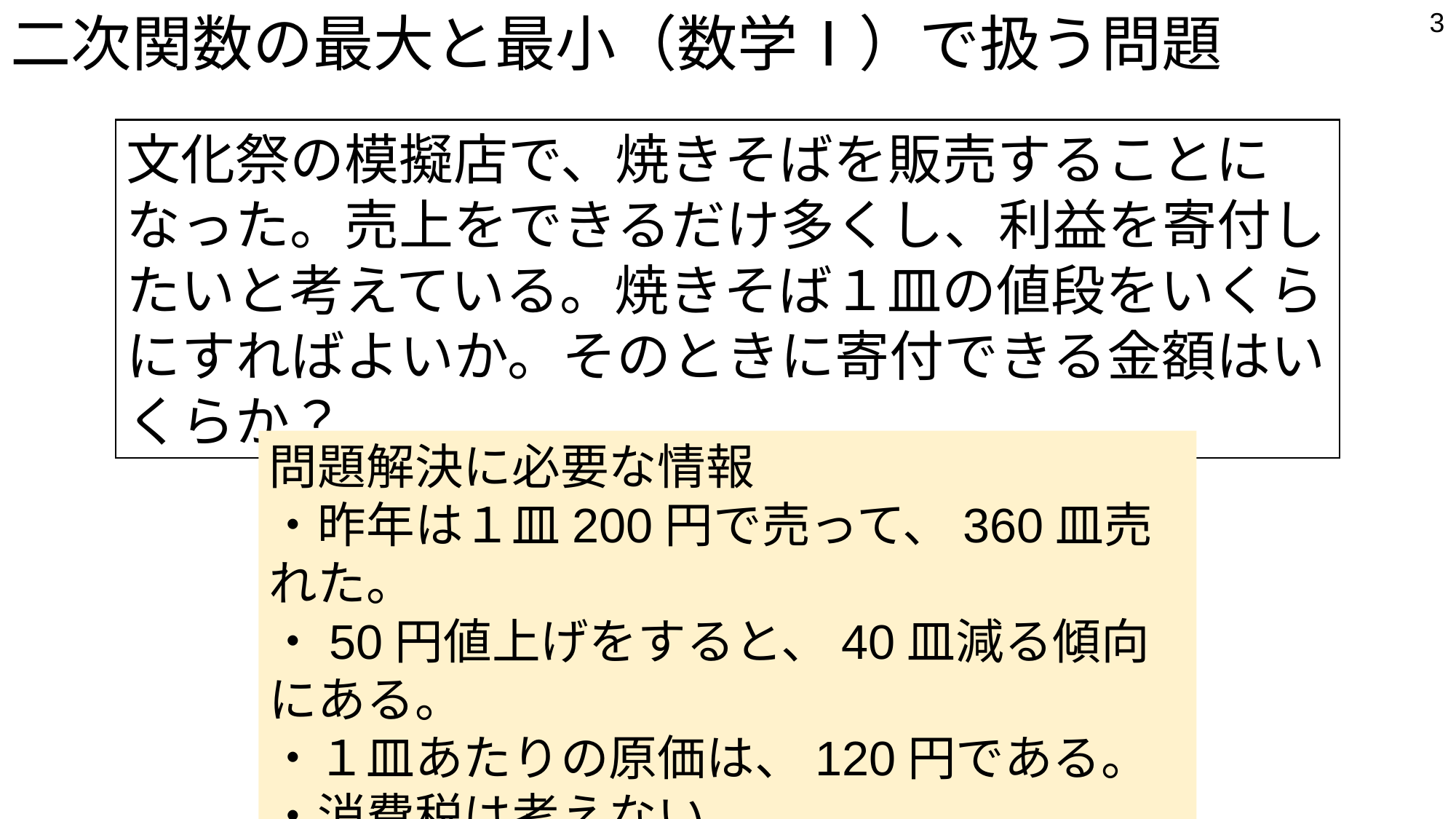

二次関数の最大と最小（数学Ⅰ）で扱う問題
3
文化祭の模擬店で、焼きそばを販売することになった。売上をできるだけ多くし、利益を寄付したいと考えている。焼きそば１皿の値段をいくらにすればよいか。そのときに寄付できる金額はいくらか？
問題解決に必要な情報
・昨年は１皿200円で売って、360皿売れた。
・50円値上げをすると、40皿減る傾向にある。
・１皿あたりの原価は、120円である。
・消費税は考えない。